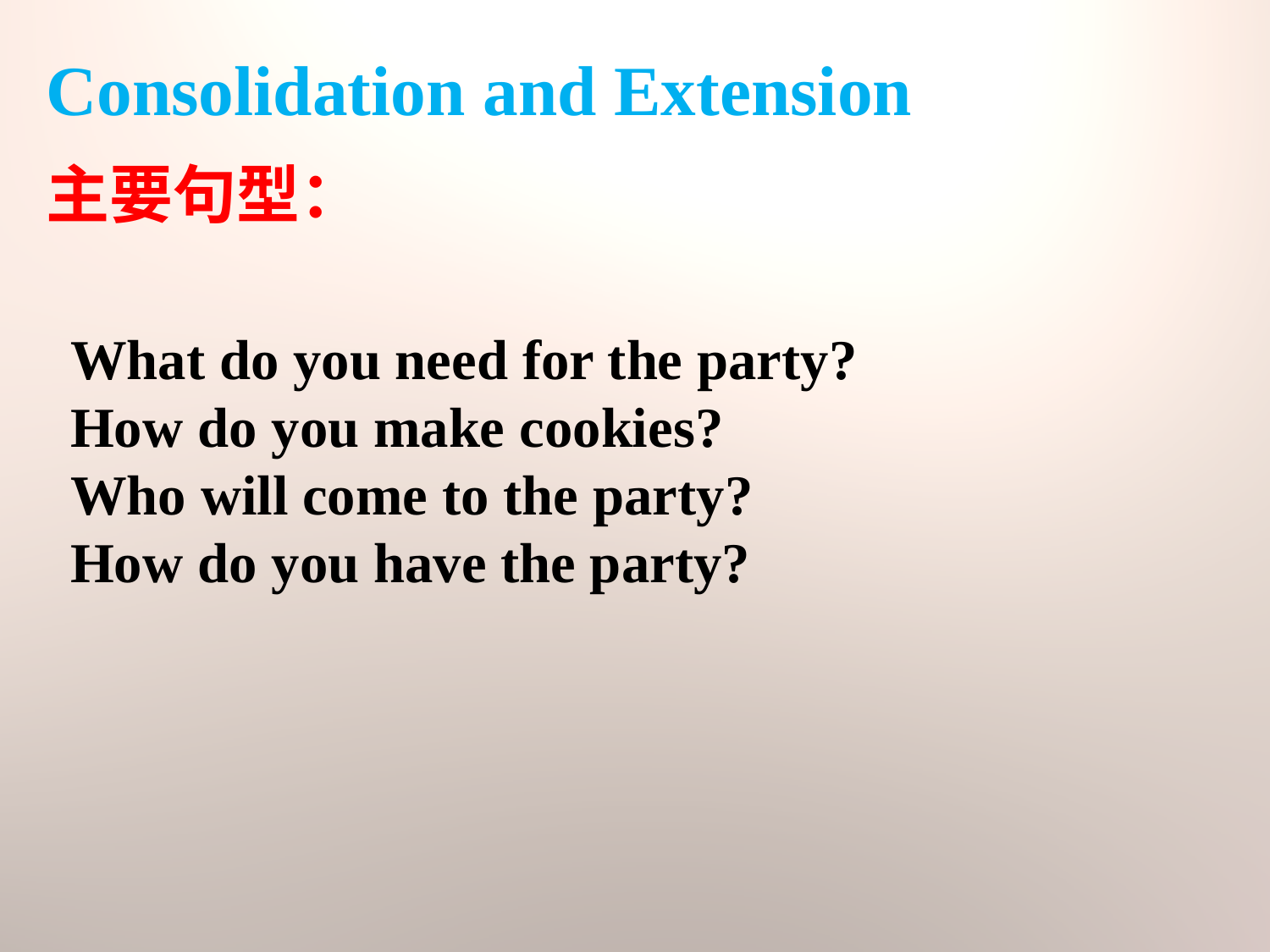

Consolidation and Extension
主要句型：
What do you need for the party?
How do you make cookies?
Who will come to the party?
How do you have the party?